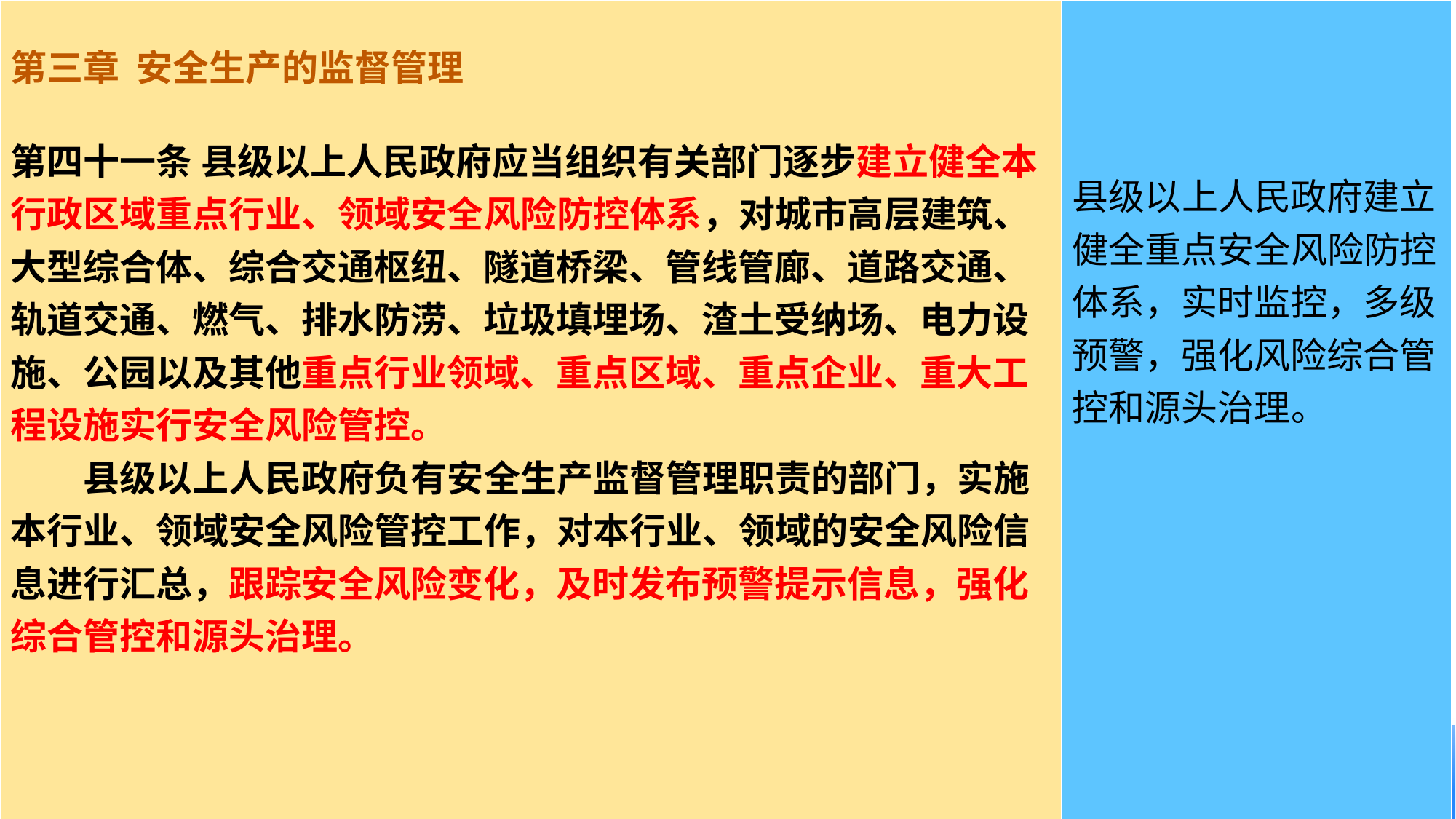

| 第三章 安全生产的监督管理 第四十一条 县级以上人民政府应当组织有关部门逐步建立健全本行政区域重点行业、领域安全风险防控体系，对城市高层建筑、大型综合体、综合交通枢纽、隧道桥梁、管线管廊、道路交通、轨道交通、燃气、排水防涝、垃圾填埋场、渣土受纳场、电力设施、公园以及其他重点行业领域、重点区域、重点企业、重大工程设施实行安全风险管控。 　　县级以上人民政府负有安全生产监督管理职责的部门，实施本行业、领域安全风险管控工作，对本行业、领域的安全风险信息进行汇总，跟踪安全风险变化，及时发布预警提示信息，强化综合管控和源头治理。 | 县级以上人民政府建立健全重点安全风险防控体系，实时监控，多级预警，强化风险综合管控和源头治理。 |
| --- | --- |
#